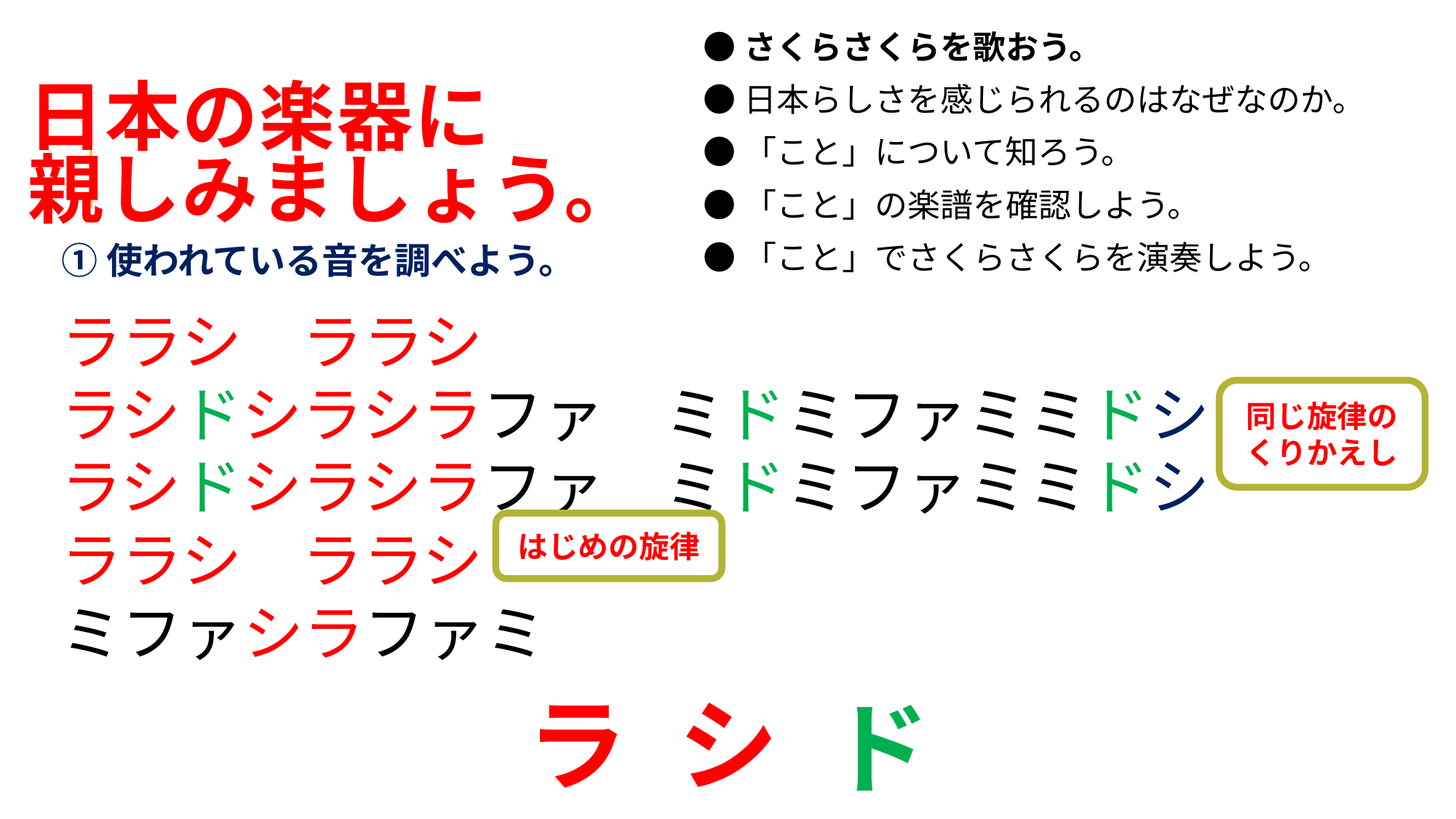

●さくらさくらを歌おう。
●日本らしさを感じられるのはなぜなのか。
●「こと」について知ろう。
●「こと」の楽譜を確認しよう。
●「こと」でさくらさくらを演奏しよう。

日本の楽器に
親しみましょう。
①使われている音を調べよう。
ララシ　ララシ
ラシドシラシラファ　ミドミファミミドシ
ラシドシラシラファ　ミドミファミミドシ
ララシ　ララシ
ミファシラファミ
同じ旋律の
くりかえし
はじめの旋律
ラ
シ
ド